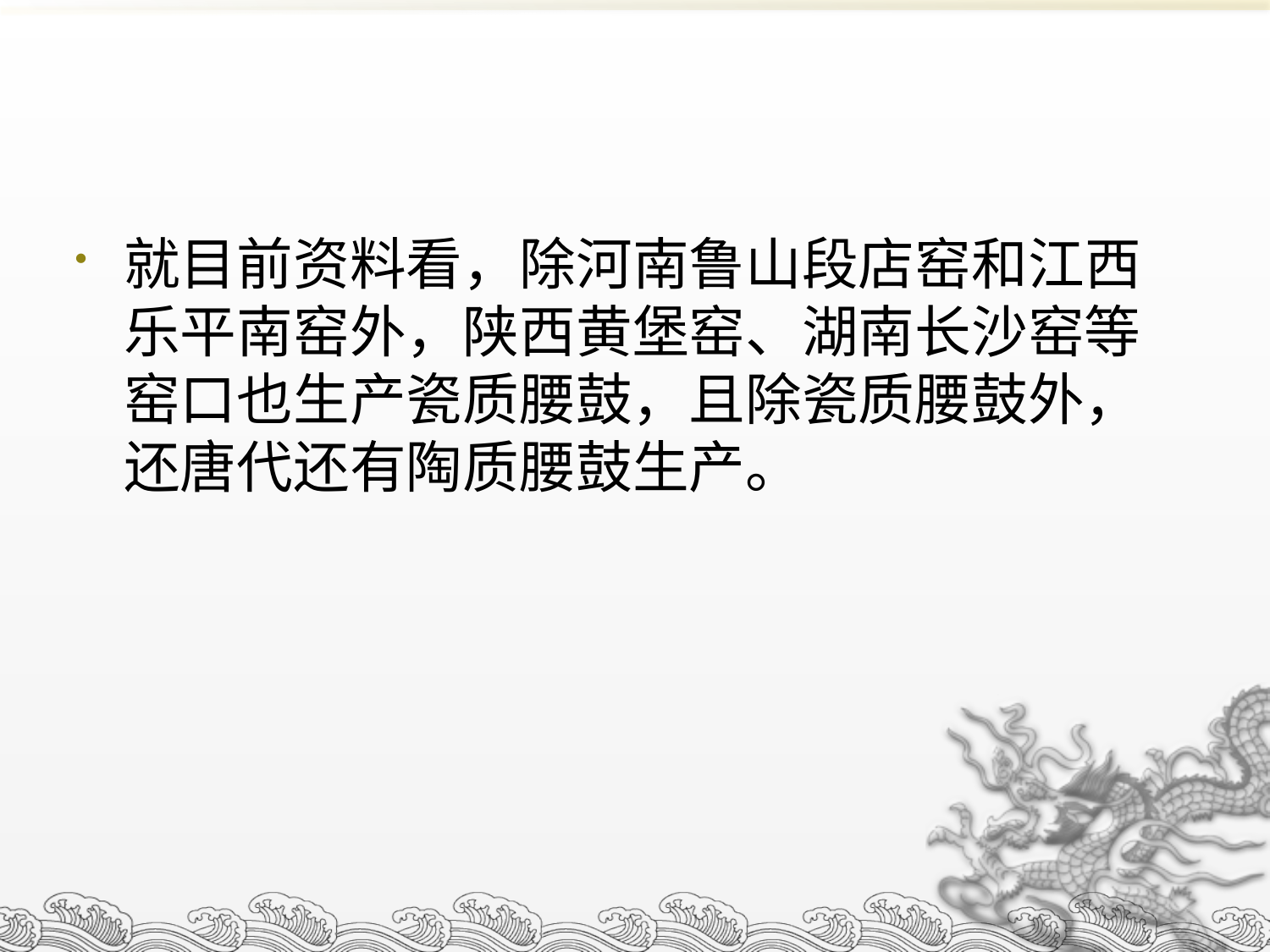

#
就目前资料看，除河南鲁山段店窑和江西乐平南窑外，陕西黄堡窑、湖南长沙窑等窑口也生产瓷质腰鼓，且除瓷质腰鼓外，还唐代还有陶质腰鼓生产。